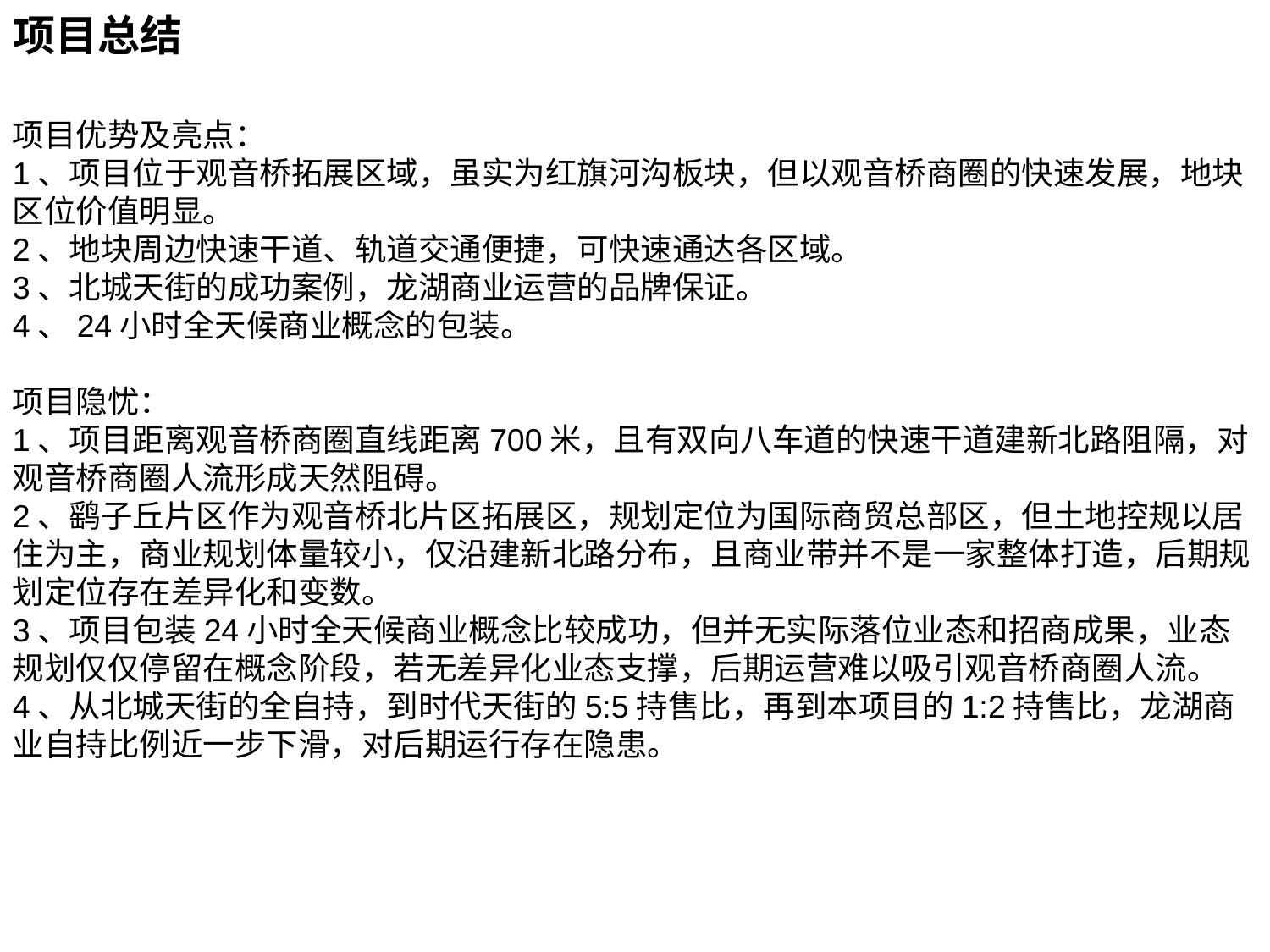

项目总结
项目优势及亮点：
1、项目位于观音桥拓展区域，虽实为红旗河沟板块，但以观音桥商圈的快速发展，地块区位价值明显。
2、地块周边快速干道、轨道交通便捷，可快速通达各区域。
3、北城天街的成功案例，龙湖商业运营的品牌保证。
4、24小时全天候商业概念的包装。

项目隐忧：
1、项目距离观音桥商圈直线距离700米，且有双向八车道的快速干道建新北路阻隔，对观音桥商圈人流形成天然阻碍。
2、鹞子丘片区作为观音桥北片区拓展区，规划定位为国际商贸总部区，但土地控规以居住为主，商业规划体量较小，仅沿建新北路分布，且商业带并不是一家整体打造，后期规划定位存在差异化和变数。
3、项目包装24小时全天候商业概念比较成功，但并无实际落位业态和招商成果，业态规划仅仅停留在概念阶段，若无差异化业态支撑，后期运营难以吸引观音桥商圈人流。
4、从北城天街的全自持，到时代天街的5:5持售比，再到本项目的1:2持售比，龙湖商业自持比例近一步下滑，对后期运行存在隐患。
11